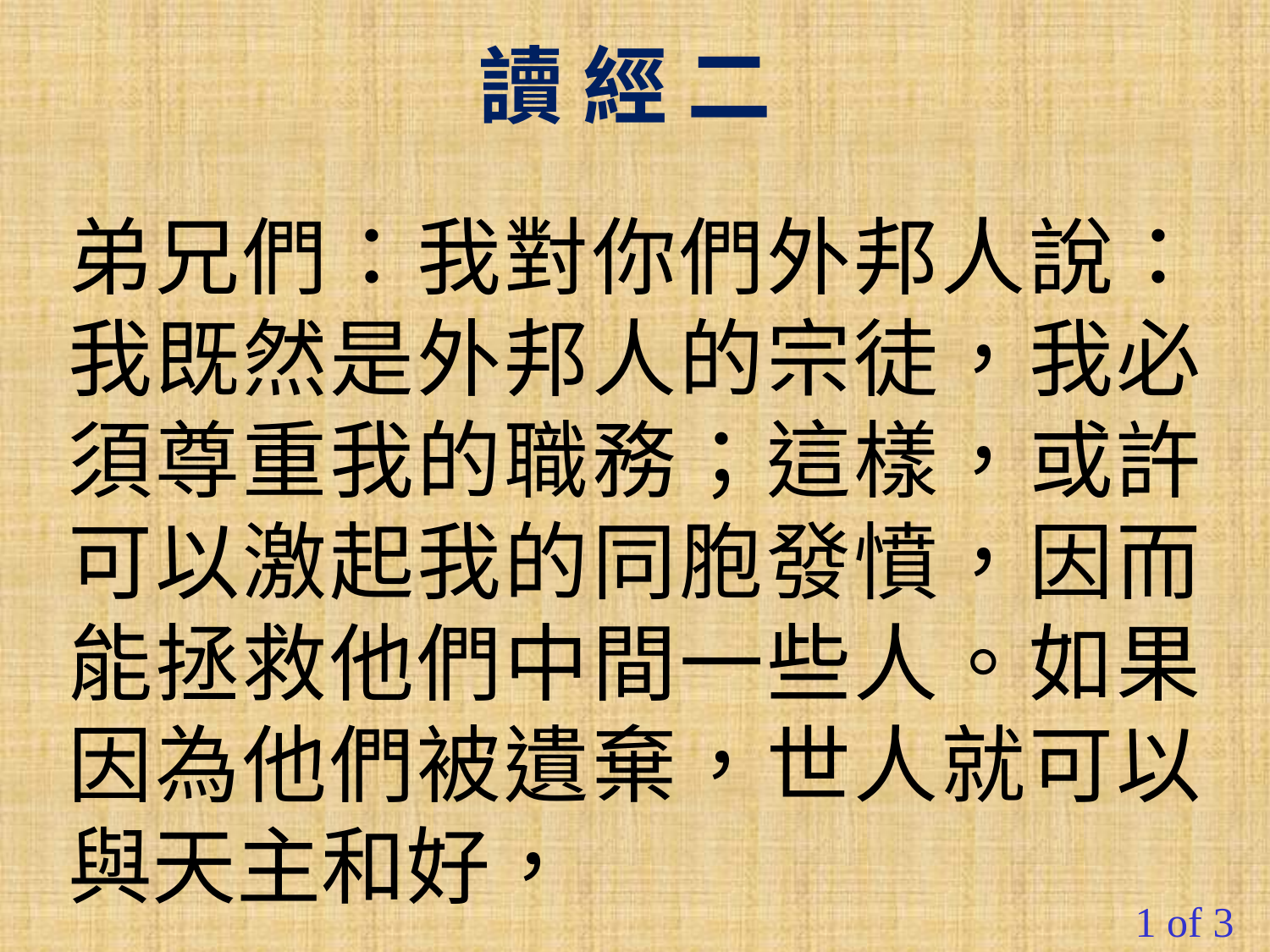

讀 經 二

弟兄們：我對你們外邦人說：我既然是外邦人的宗徒，我必須尊重我的職務；這樣，或許可以激起我的同胞發憤，因而能拯救他們中間一些人。如果因為他們被遺棄，世人就可以與天主和好，
1 of 3